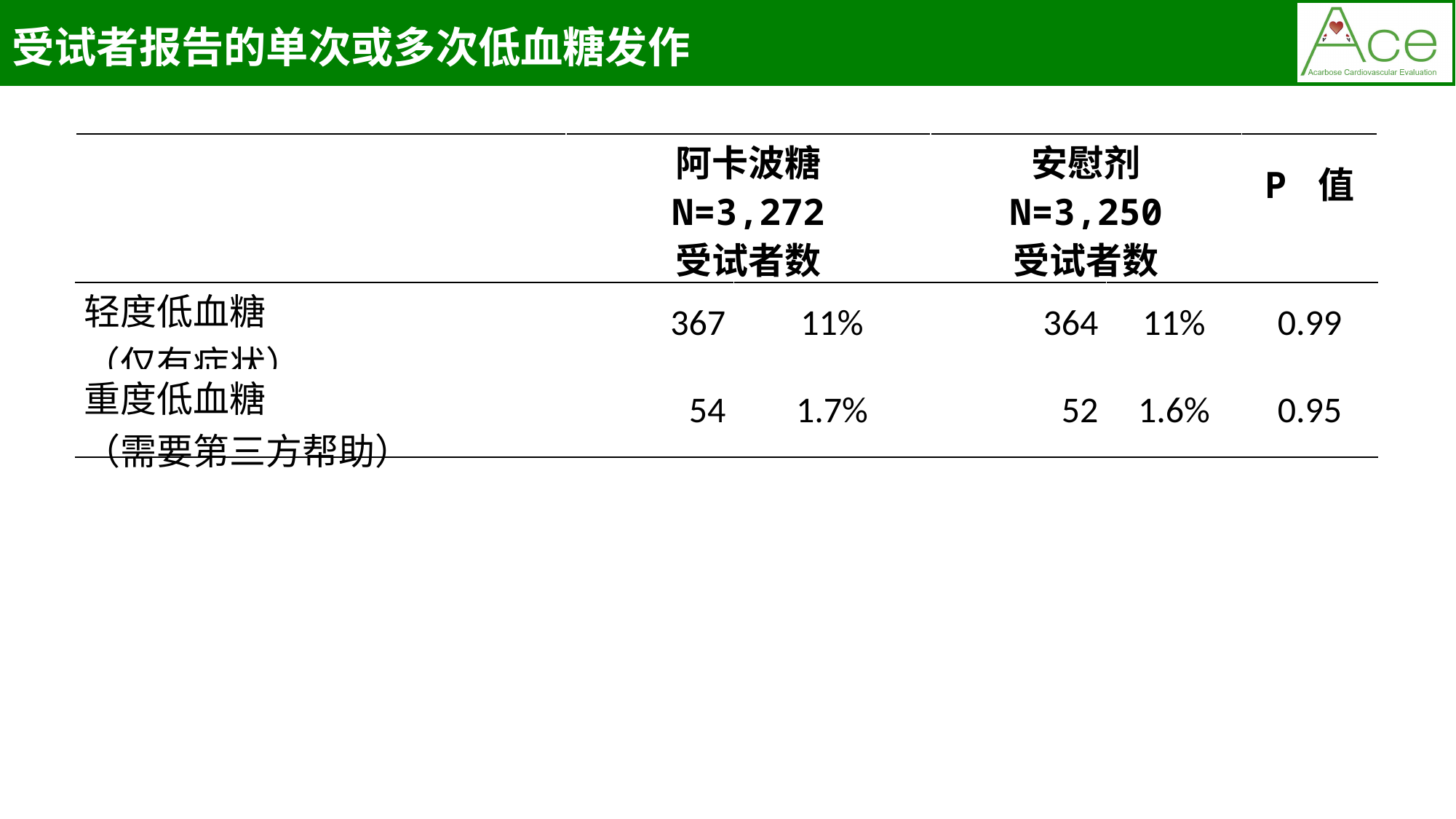

受试者报告的单次或多次低血糖发作
|  | 阿卡波糖 N=3,272 |  | 安慰剂 N=3,250 |  | P 值 |
| --- | --- | --- | --- | --- | --- |
|  | 受试者数 |  | 受试者数 |  |  |
| 轻度低血糖 （仅有症状） | 367 | 11% | 364 | 11% | 0.99 |
| 重度低血糖 （需要第三方帮助） | 54 | 1.7% | 52 | 1.6% | 0.95 |